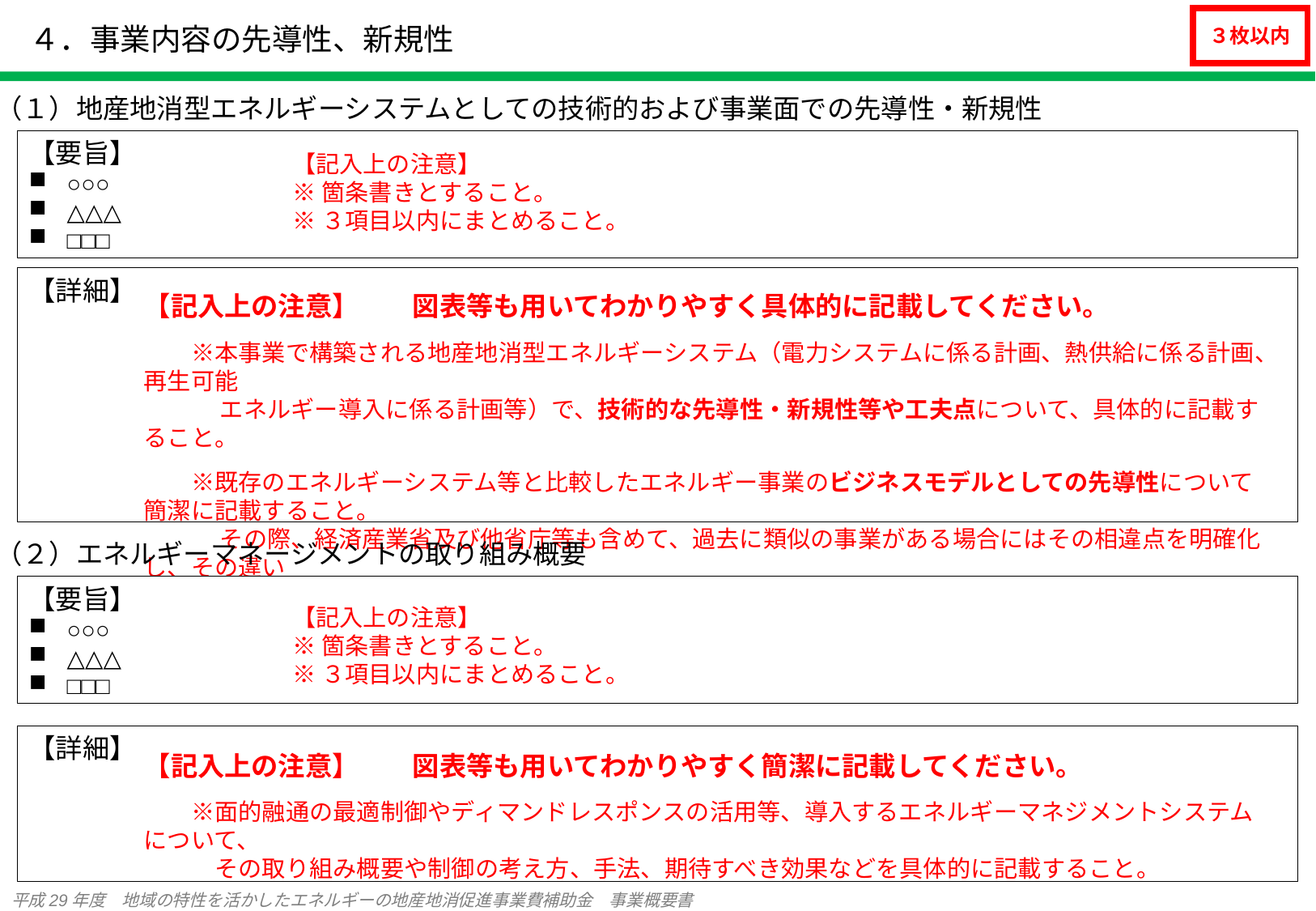

# ４．事業内容の先導性、新規性
３枚以内
（１）地産地消型エネルギーシステムとしての技術的および事業面での先導性・新規性
【要旨】
○○○
△△△
□□□
【記入上の注意】
※箇条書きとすること。
※３項目以内にまとめること。
【詳細】
【記入上の注意】　　図表等も用いてわかりやすく具体的に記載してください。

　　※本事業で構築される地産地消型エネルギーシステム（電力システムに係る計画、熱供給に係る計画、再生可能
　 　　エネルギー導入に係る計画等）で、技術的な先導性・新規性等や工夫点について、具体的に記載すること。

　　※既存のエネルギーシステム等と比較したエネルギー事業のビジネスモデルとしての先導性について簡潔に記載すること。
　 　　その際、経済産業省及び他省庁等も含めて、過去に類似の事業がある場合にはその相違点を明確化し、その違い
   　　及び意義を具体的かつ詳細に記載すること。

（２）エネルギーマネージメントの取り組み概要
【要旨】
○○○
△△△
□□□
【記入上の注意】
※箇条書きとすること。
※３項目以内にまとめること。
【詳細】
【記入上の注意】　　図表等も用いてわかりやすく簡潔に記載してください。

　　※面的融通の最適制御やディマンドレスポンスの活用等、導入するエネルギーマネジメントシステムについて、
　　　その取り組み概要や制御の考え方、手法、期待すべき効果などを具体的に記載すること。